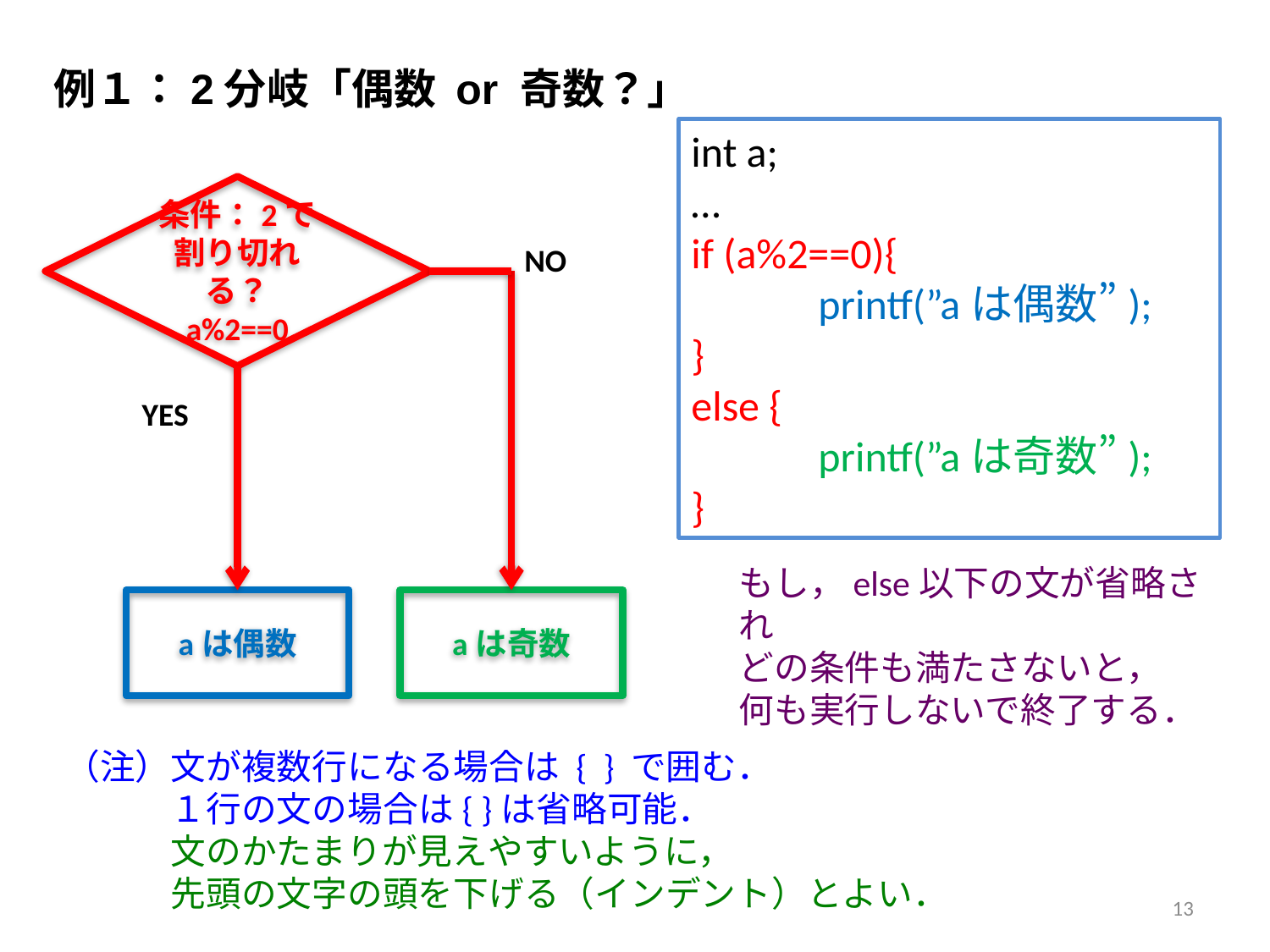

例１：2分岐「偶数 or 奇数？」
int a;
…
if (a%2==0){
	printf(”aは偶数”);
}
else {
	printf(”aは奇数”);
}
条件：2で割り切れる？
a%2==0
NO
YES
もし，else以下の文が省略され
どの条件も満たさないと，
何も実行しないで終了する．
aは偶数
aは奇数
（注）文が複数行になる場合は {  } で囲む．
　　　１行の文の場合は{ }は省略可能．
　　　文のかたまりが見えやすいように，
　　　先頭の文字の頭を下げる（インデント）とよい．
13